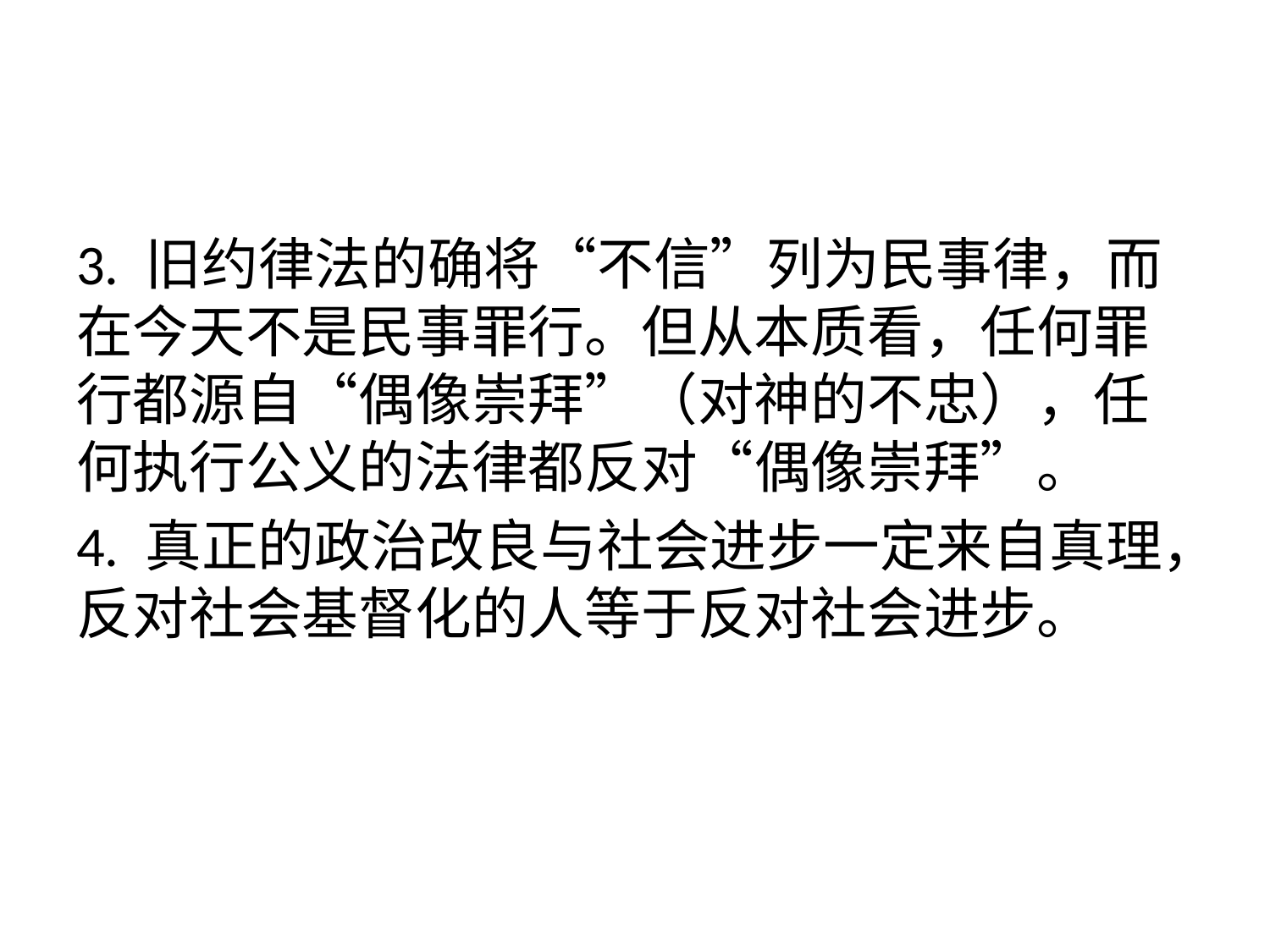

#
3. 旧约律法的确将“不信”列为民事律，而在今天不是民事罪行。但从本质看，任何罪行都源自“偶像崇拜”（对神的不忠），任何执行公义的法律都反对“偶像崇拜”。
4. 真正的政治改良与社会进步一定来自真理，反对社会基督化的人等于反对社会进步。